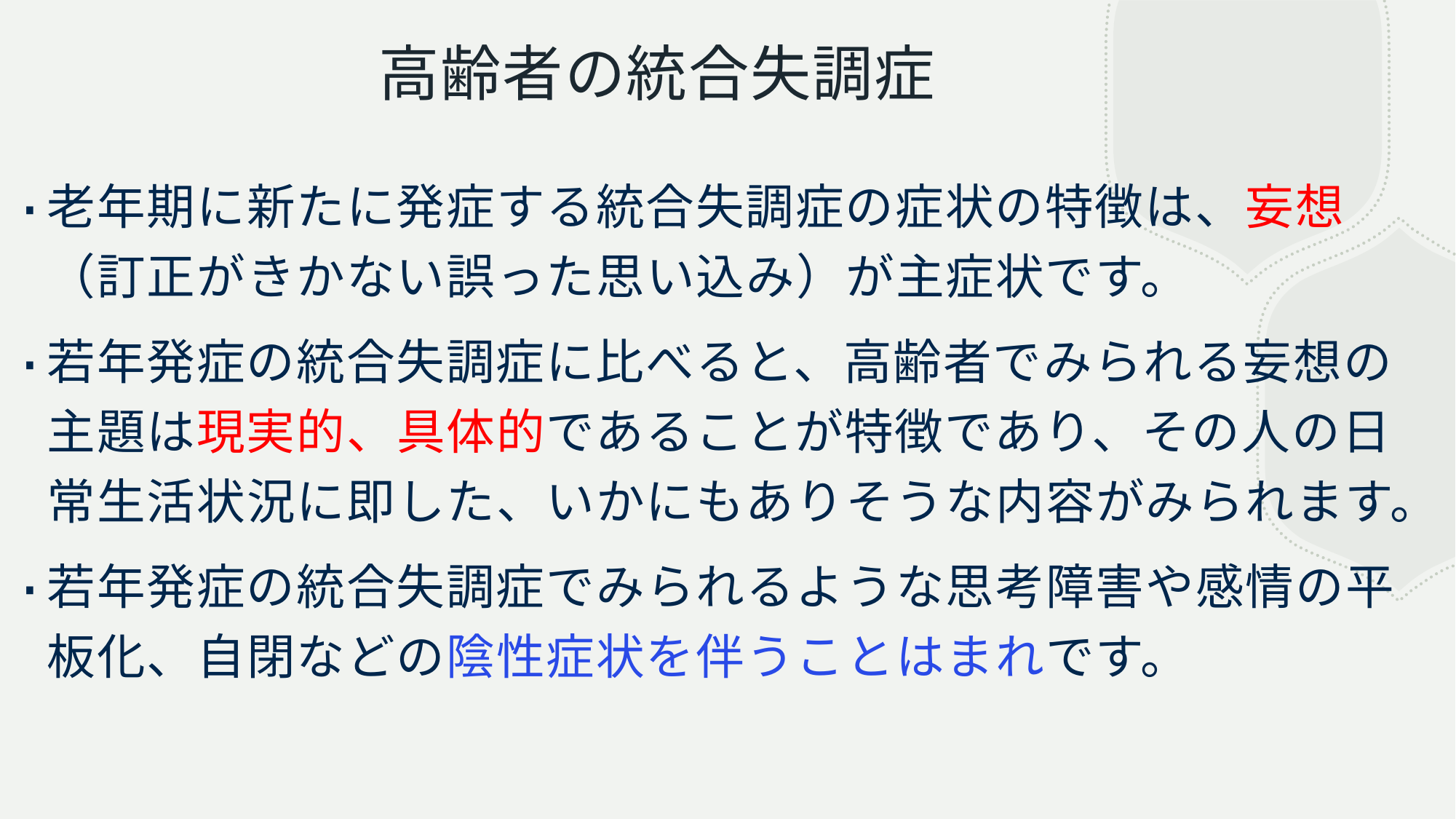

# 高齢者の統合失調症
老年期に新たに発症する統合失調症の症状の特徴は、妄想（訂正がきかない誤った思い込み）が主症状です。
若年発症の統合失調症に比べると、高齢者でみられる妄想の主題は現実的、具体的であることが特徴であり、その人の日常生活状況に即した、いかにもありそうな内容がみられます。
若年発症の統合失調症でみられるような思考障害や感情の平板化、自閉などの陰性症状を伴うことはまれです。